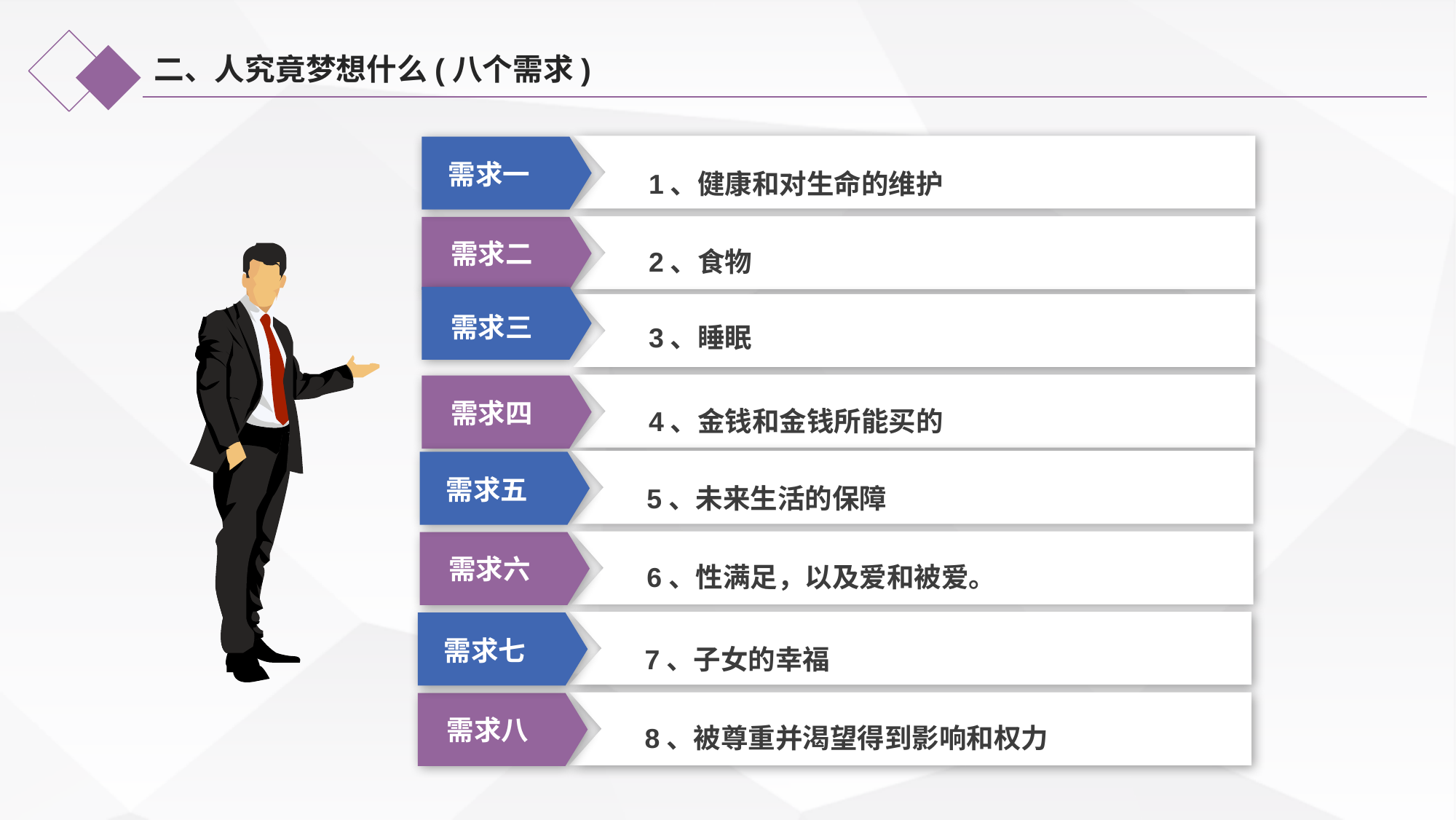

# 二、人究竟梦想什么(八个需求)

1、健康和对生命的维护

需求一

2、食物

需求二

需求三

3、睡眠

4、金钱和金钱所能买的

需求四

5、未来生活的保障

需求五

6、性满足，以及爱和被爱。

需求六

7、子女的幸福

需求七

8、被尊重并渴望得到影响和权力

需求八